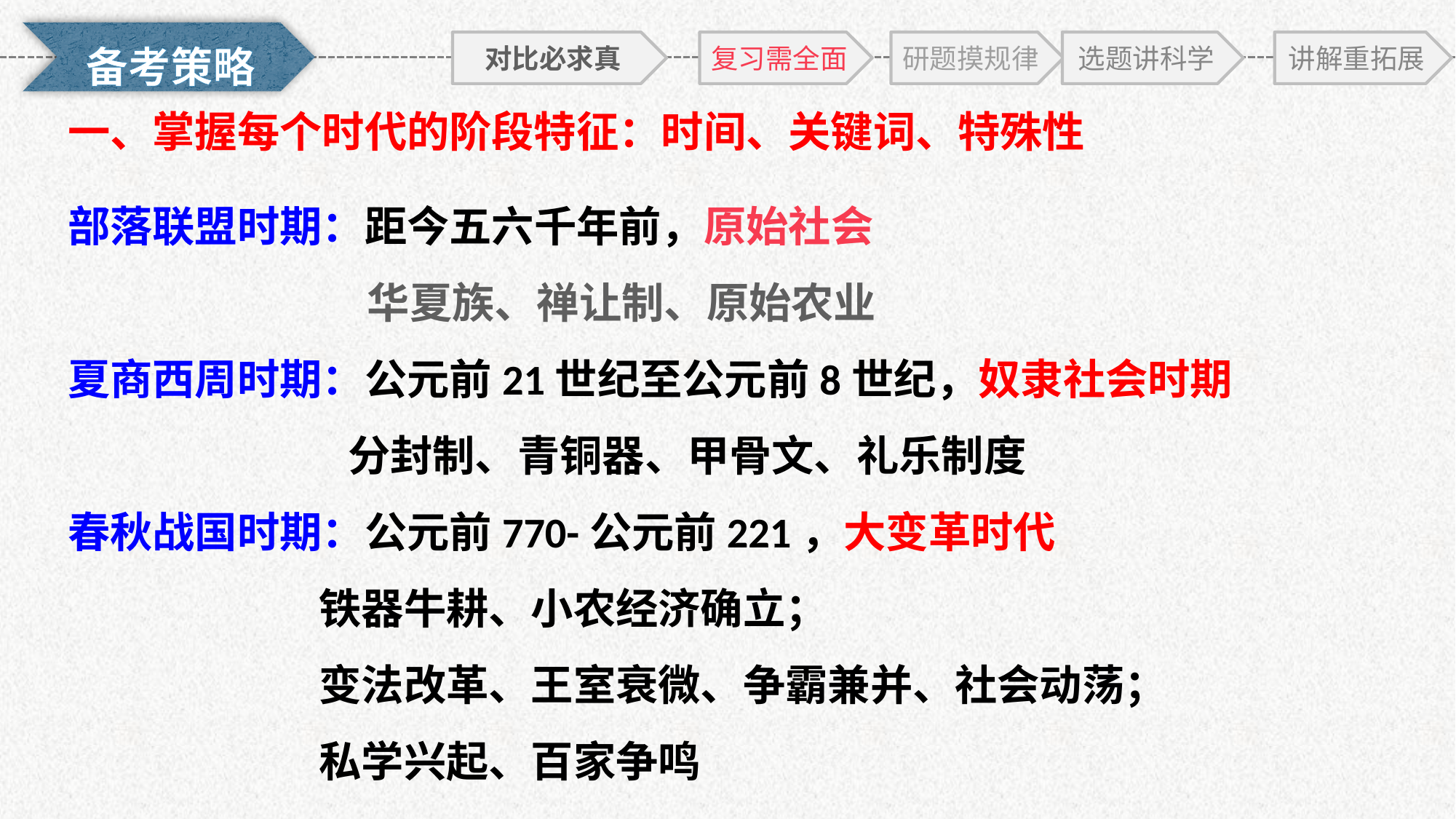

对比必求真
复习需全面
研题摸规律
选题讲科学
讲解重拓展
一、掌握每个时代的阶段特征：时间、关键词、特殊性
部落联盟时期：距今五六千年前，原始社会
                              华夏族、禅让制、原始农业
夏商西周时期：公元前21世纪至公元前8世纪，奴隶社会时期
                            分封制、青铜器、甲骨文、礼乐制度
春秋战国时期：公元前770-公元前221，大变革时代
                         铁器牛耕、小农经济确立；
                         变法改革、王室衰微、争霸兼并、社会动荡；
                         私学兴起、百家争鸣